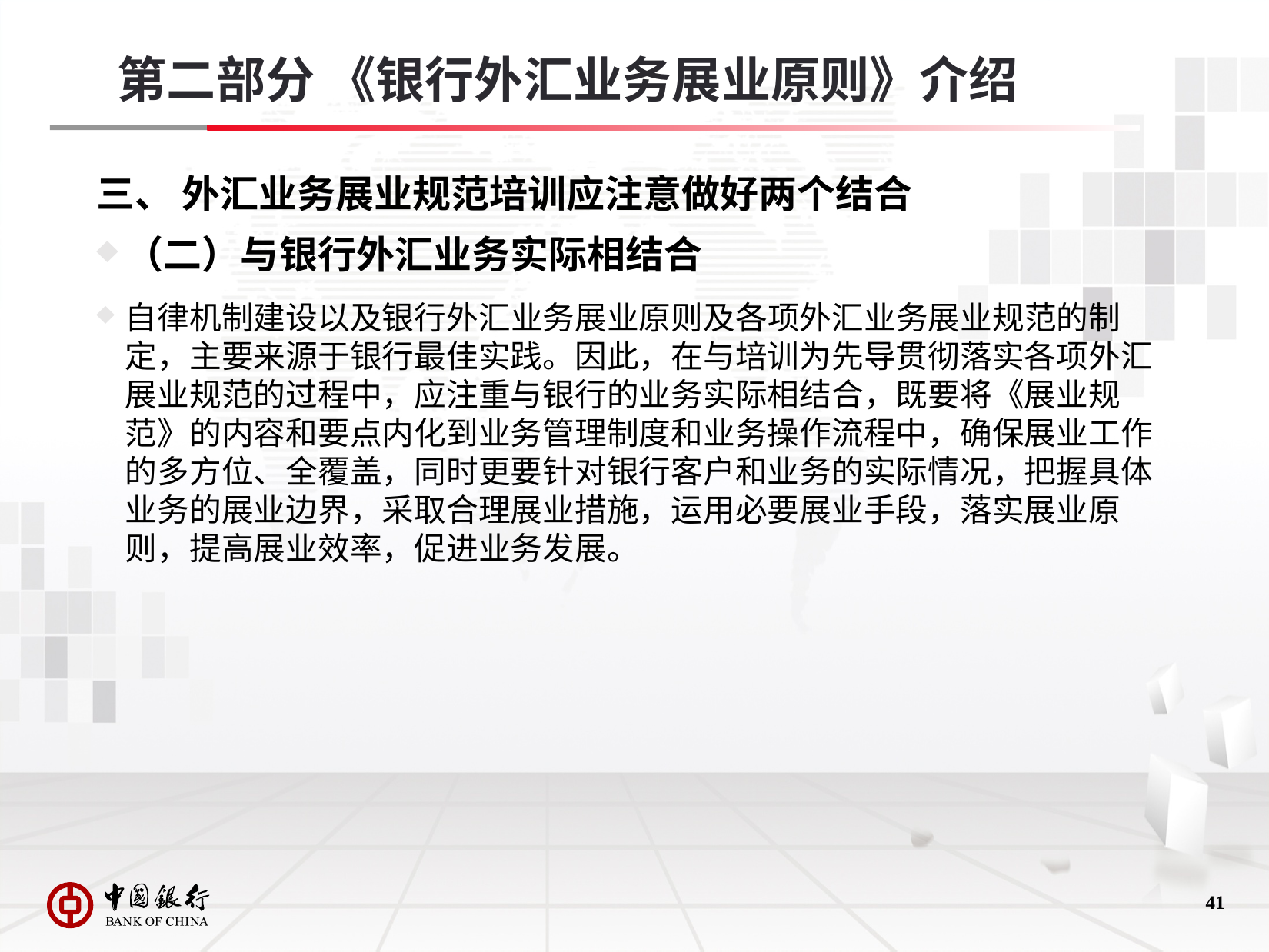

第二部分 《银行外汇业务展业原则》介绍
# 三、 外汇业务展业规范培训应注意做好两个结合
（二）与银行外汇业务实际相结合
自律机制建设以及银行外汇业务展业原则及各项外汇业务展业规范的制定，主要来源于银行最佳实践。因此，在与培训为先导贯彻落实各项外汇展业规范的过程中，应注重与银行的业务实际相结合，既要将《展业规范》的内容和要点内化到业务管理制度和业务操作流程中，确保展业工作的多方位、全覆盖，同时更要针对银行客户和业务的实际情况，把握具体业务的展业边界，采取合理展业措施，运用必要展业手段，落实展业原则，提高展业效率，促进业务发展。

41